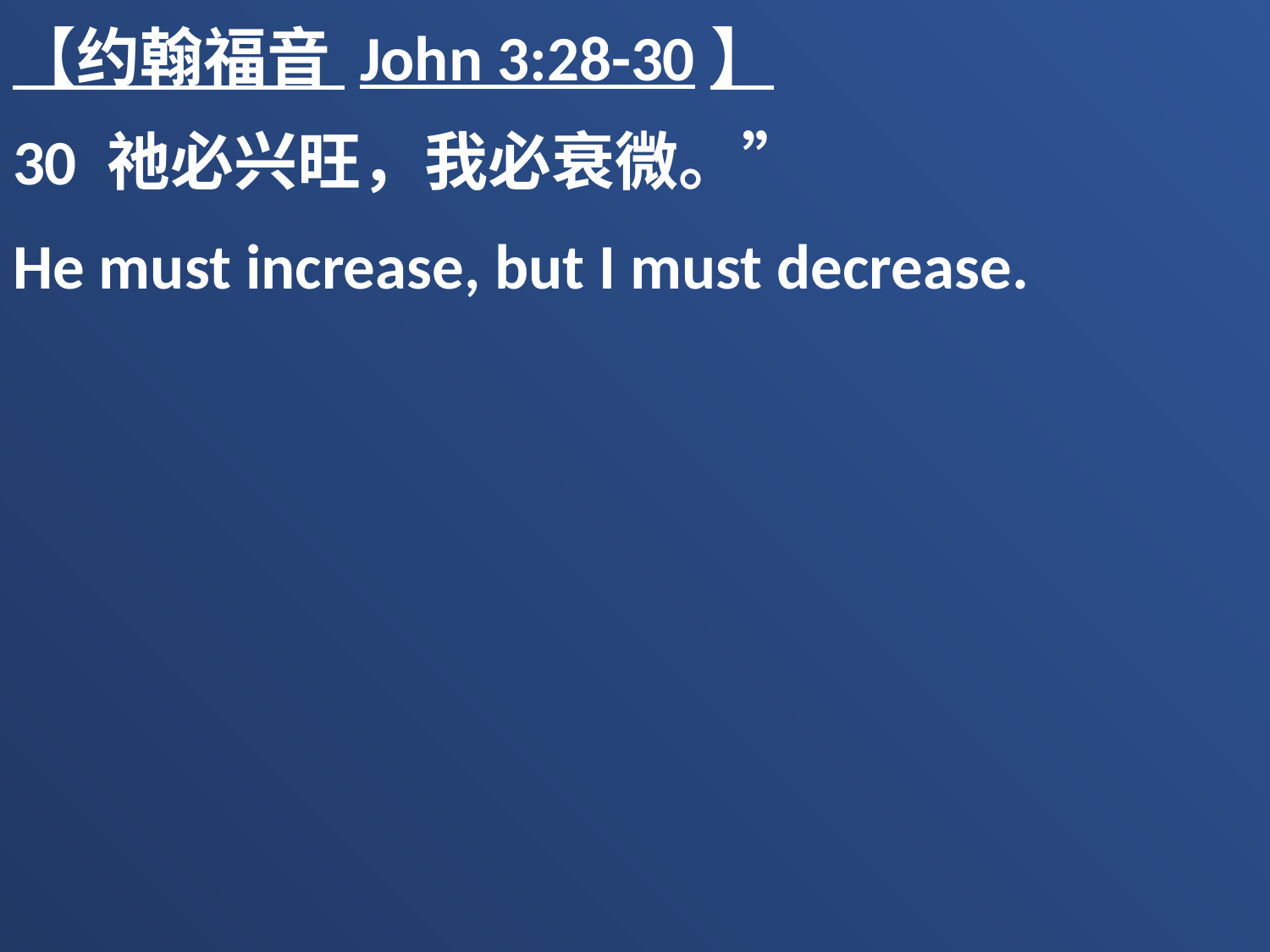

【约翰福音 John 3:28-30】
30 祂必兴旺，我必衰微。”
He must increase, but I must decrease.